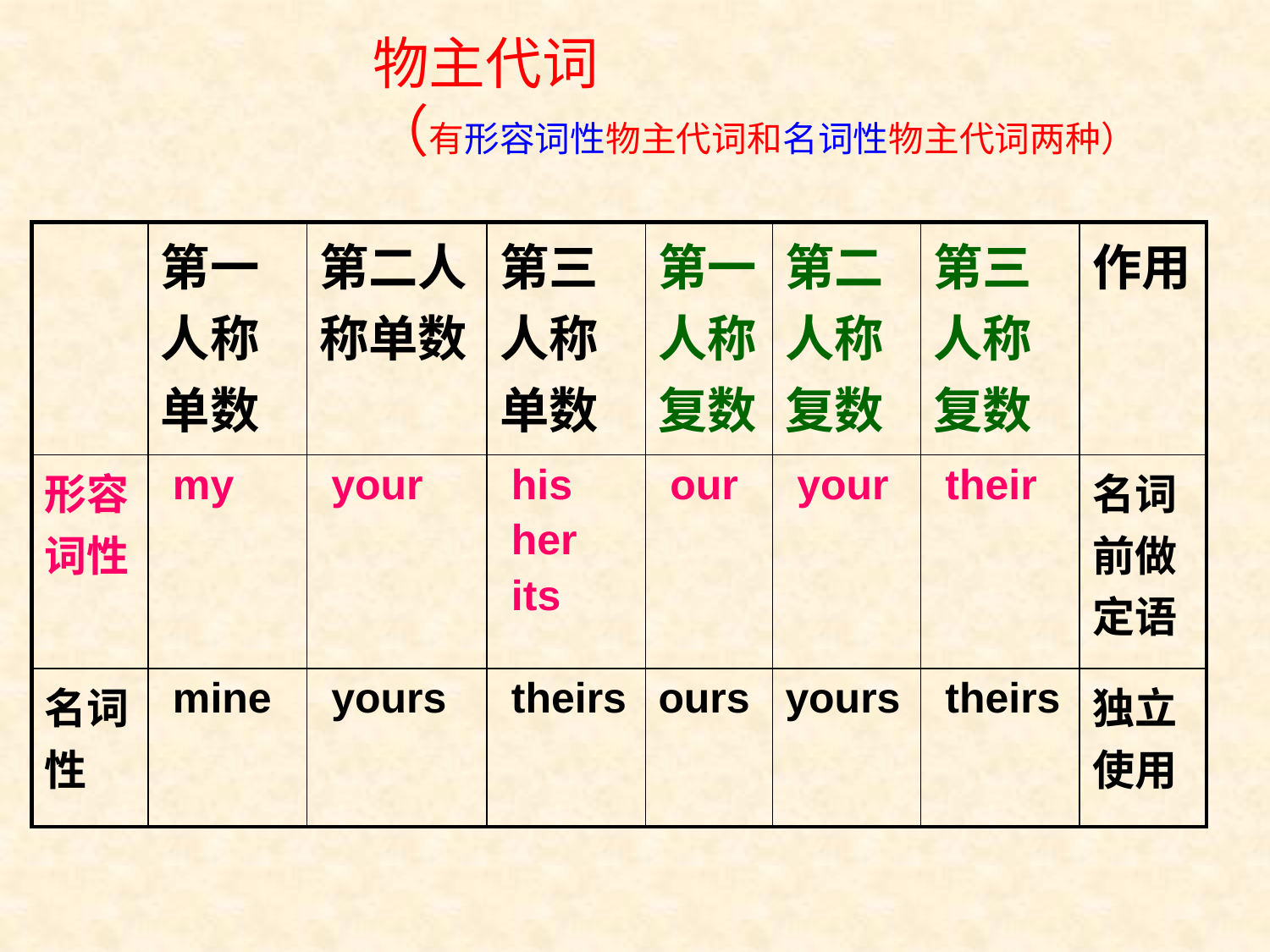

物主代词
（有形容词性物主代词和名词性物主代词两种）
|  | 第一人称单数 | 第二人称单数 | 第三人称单数 | 第一人称复数 | 第二人称复数 | 第三人称复数 | 作用 |
| --- | --- | --- | --- | --- | --- | --- | --- |
| 形容词性 | my | your | his her its | our | your | their | 名词前做定语 |
| 名词性 | mine | yours | theirs | ours | yours | theirs | 独立使用 |